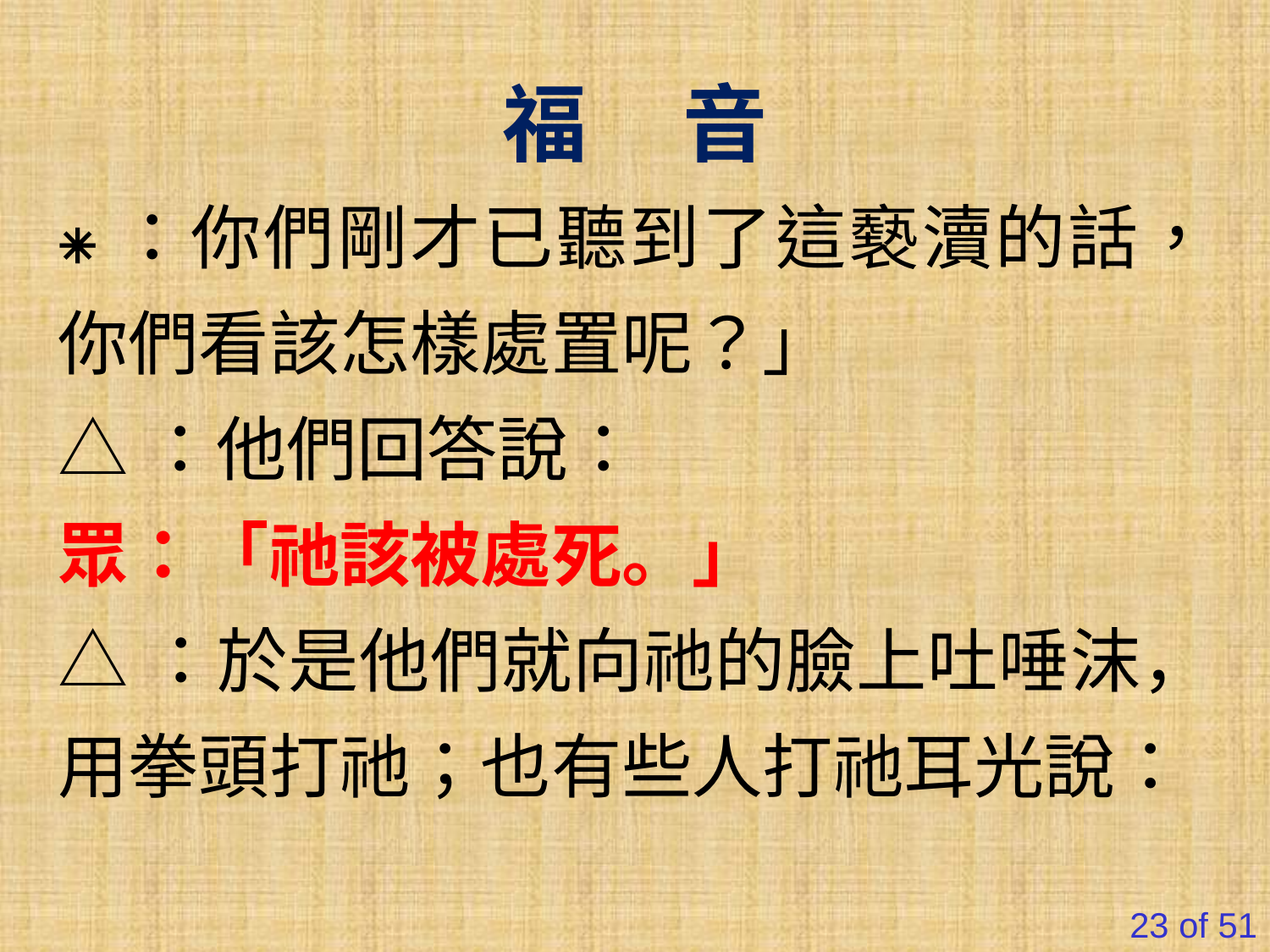

福     音
⁕：你們剛才已聽到了這褻瀆的話，你們看該怎樣處置呢？」
△：他們回答說：
眾：「祂該被處死。」
△：於是他們就向祂的臉上吐唾沫，用拳頭打祂；也有些人打祂耳光說：
23 of 51